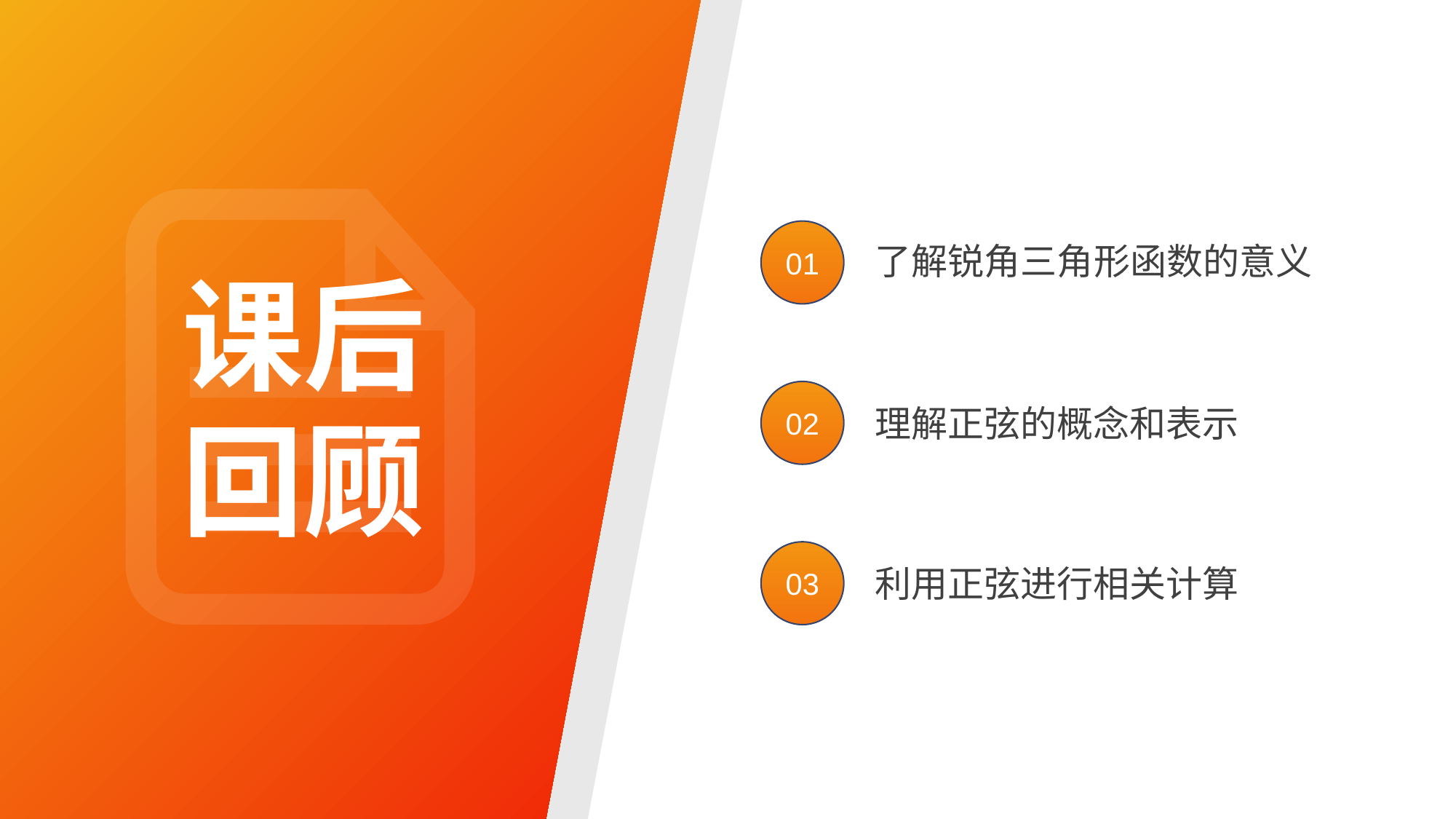

BY YUSHEN

01
了解锐角三角形函数的意义
课后回顾
02
理解正弦的概念和表示
03
利用正弦进行相关计算